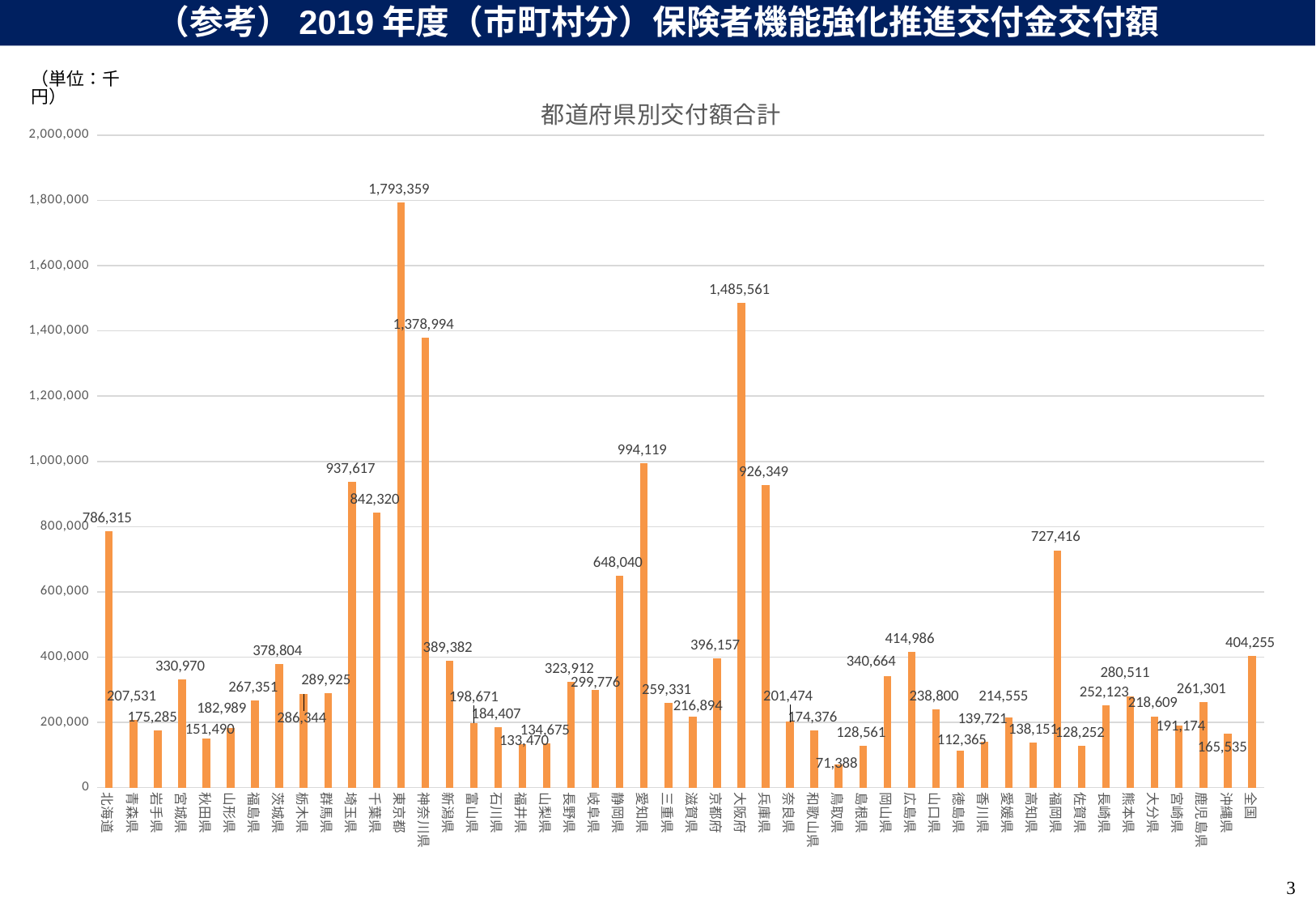

（参考）2019年度（市町村分）保険者機能強化推進交付金交付額

### Chart: 都道府県別交付額合計

| Category | 交付金配分額 |
|---|---|
| 北海道 | 786315.0 |
| 青森県 | 207531.0 |
| 岩手県 | 175285.0 |
| 宮城県 | 330970.0 |
| 秋田県 | 151490.0 |
| 山形県 | 182989.0 |
| 福島県 | 267351.0 |
| 茨城県 | 378804.0 |
| 栃木県 | 286344.0 |
| 群馬県 | 289925.0 |
| 埼玉県 | 937617.0 |
| 千葉県 | 842320.0 |
| 東京都 | 1793359.0 |
| 神奈川県 | 1378994.0 |
| 新潟県 | 389382.0 |
| 富山県 | 198671.0 |
| 石川県 | 184407.0 |
| 福井県 | 133470.0 |
| 山梨県 | 134675.0 |
| 長野県 | 323912.0 |
| 岐阜県 | 299776.0 |
| 静岡県 | 648040.0 |
| 愛知県 | 994119.0 |
| 三重県 | 259331.0 |
| 滋賀県 | 216894.0 |
| 京都府 | 396157.0 |
| 大阪府 | 1485561.0 |
| 兵庫県 | 926349.0 |
| 奈良県 | 201474.0 |
| 和歌山県 | 174376.0 |
| 鳥取県 | 71388.0 |
| 島根県 | 128561.0 |
| 岡山県 | 340664.0 |
| 広島県 | 414986.0 |
| 山口県 | 238800.0 |
| 徳島県 | 112365.0 |
| 香川県 | 139721.0 |
| 愛媛県 | 214555.0 |
| 高知県 | 138151.0 |
| 福岡県 | 727416.0 |
| 佐賀県 | 128252.0 |
| 長崎県 | 252123.0 |
| 熊本県 | 280511.0 |
| 大分県 | 218609.0 |
| 宮崎県 | 191174.0 |
| 鹿児島県 | 261301.0 |
| 沖縄県 | 165535.0 |
| 全国 | 404255.3191489362 |
3